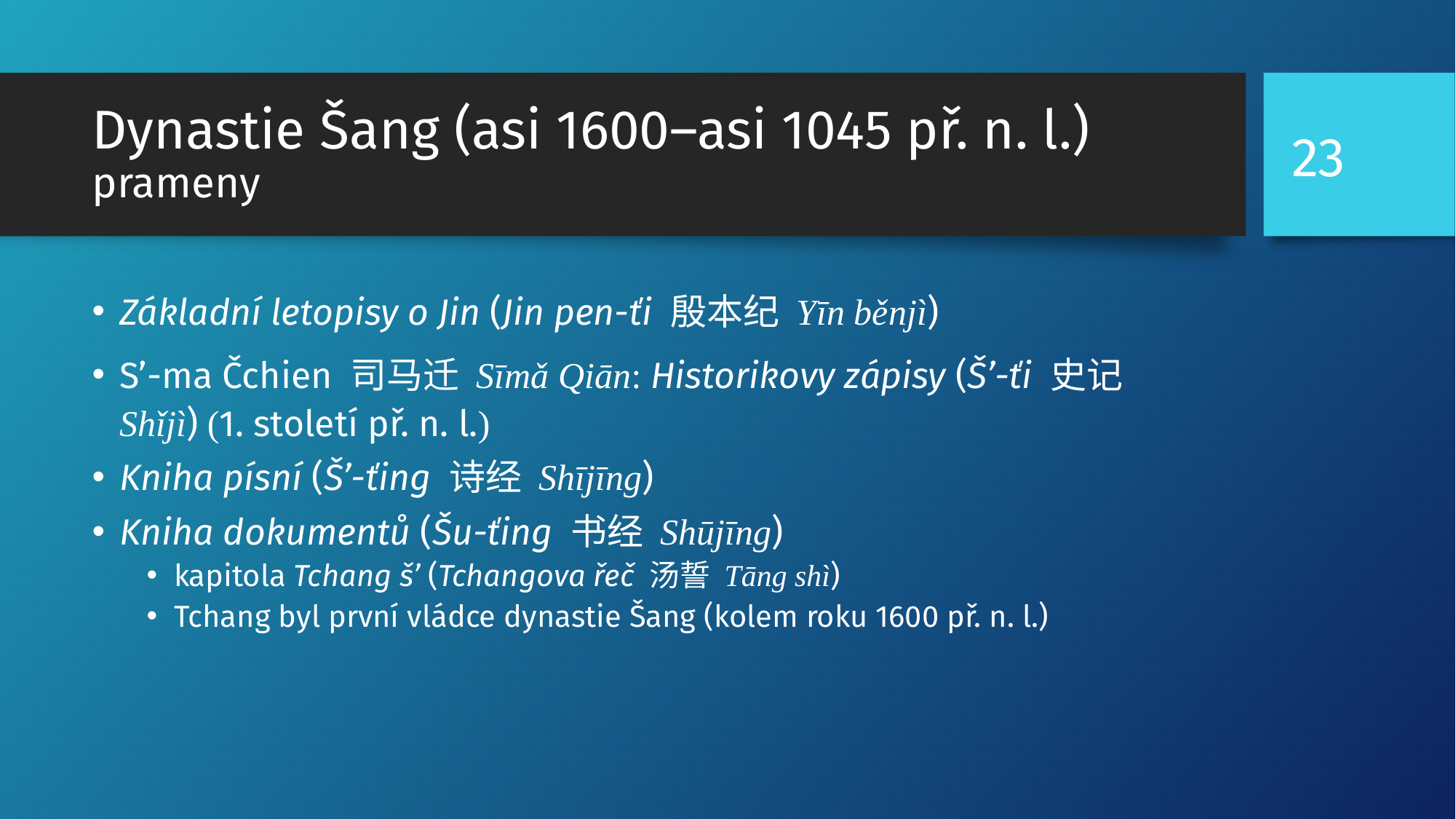

23
# Dynastie Šang (asi 1600–asi 1045 př. n. l.) prameny
Základní letopisy o Jin (Jin pen-ťi 殷本纪 Yīn běnjì)
S’-ma Čchien 司马迁 Sīmǎ Qiān: Historikovy zápisy (Š’-ťi 史记 Shǐjì) (1. století př. n. l.)
Kniha písní (Š’-ťing 诗经 Shījīng)
Kniha dokumentů (Šu-ťing 书经 Shūjīng)
kapitola Tchang š’ (Tchangova řeč 汤誓 Tāng shì)
Tchang byl první vládce dynastie Šang (kolem roku 1600 př. n. l.)